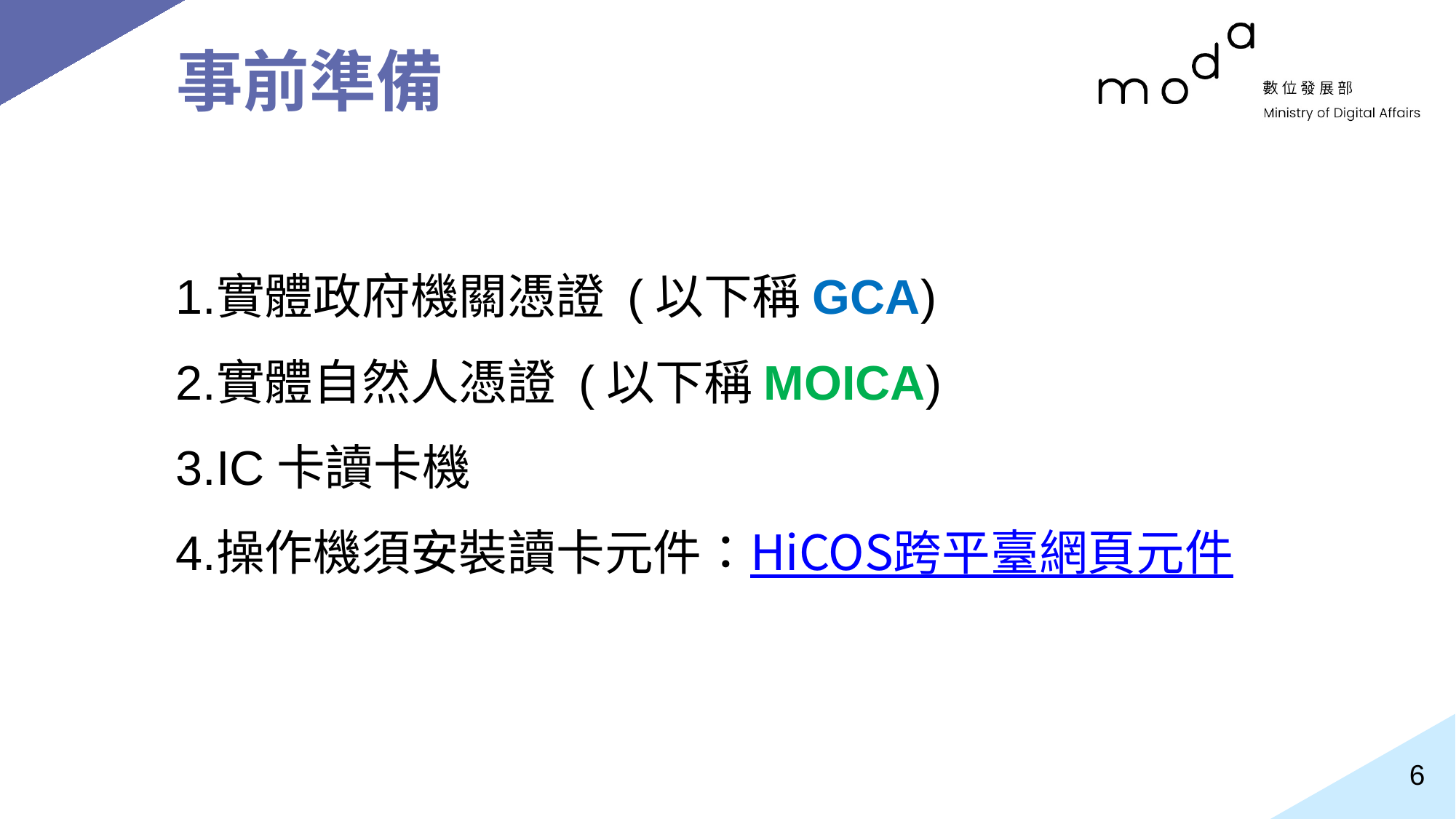

事前準備
實體政府機關憑證 (以下稱GCA)
實體自然人憑證 (以下稱MOICA)
IC卡讀卡機
操作機須安裝讀卡元件：HiCOS跨平臺網頁元件
6